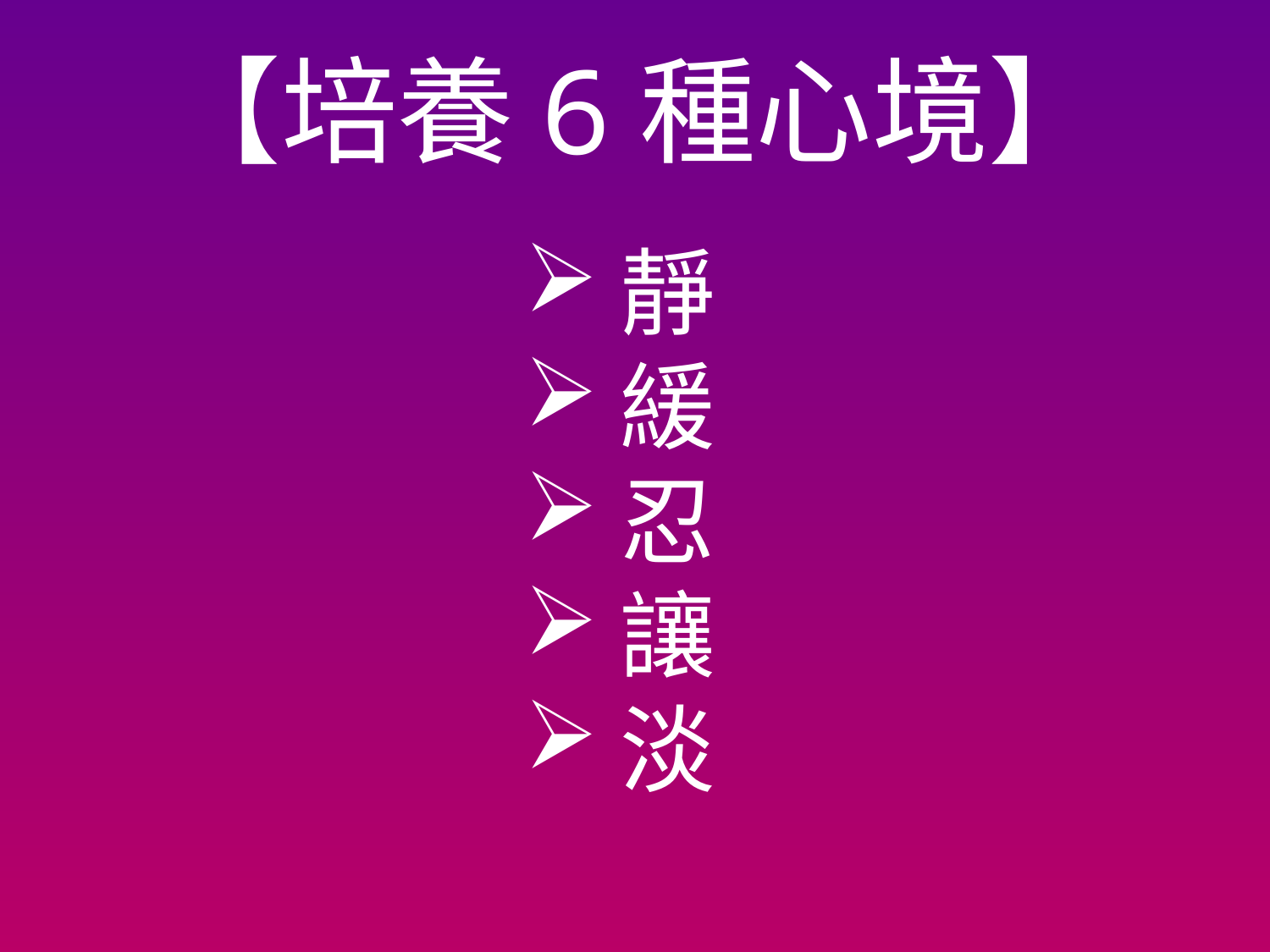

# 【培養6種心境】
靜
緩
忍
讓
淡